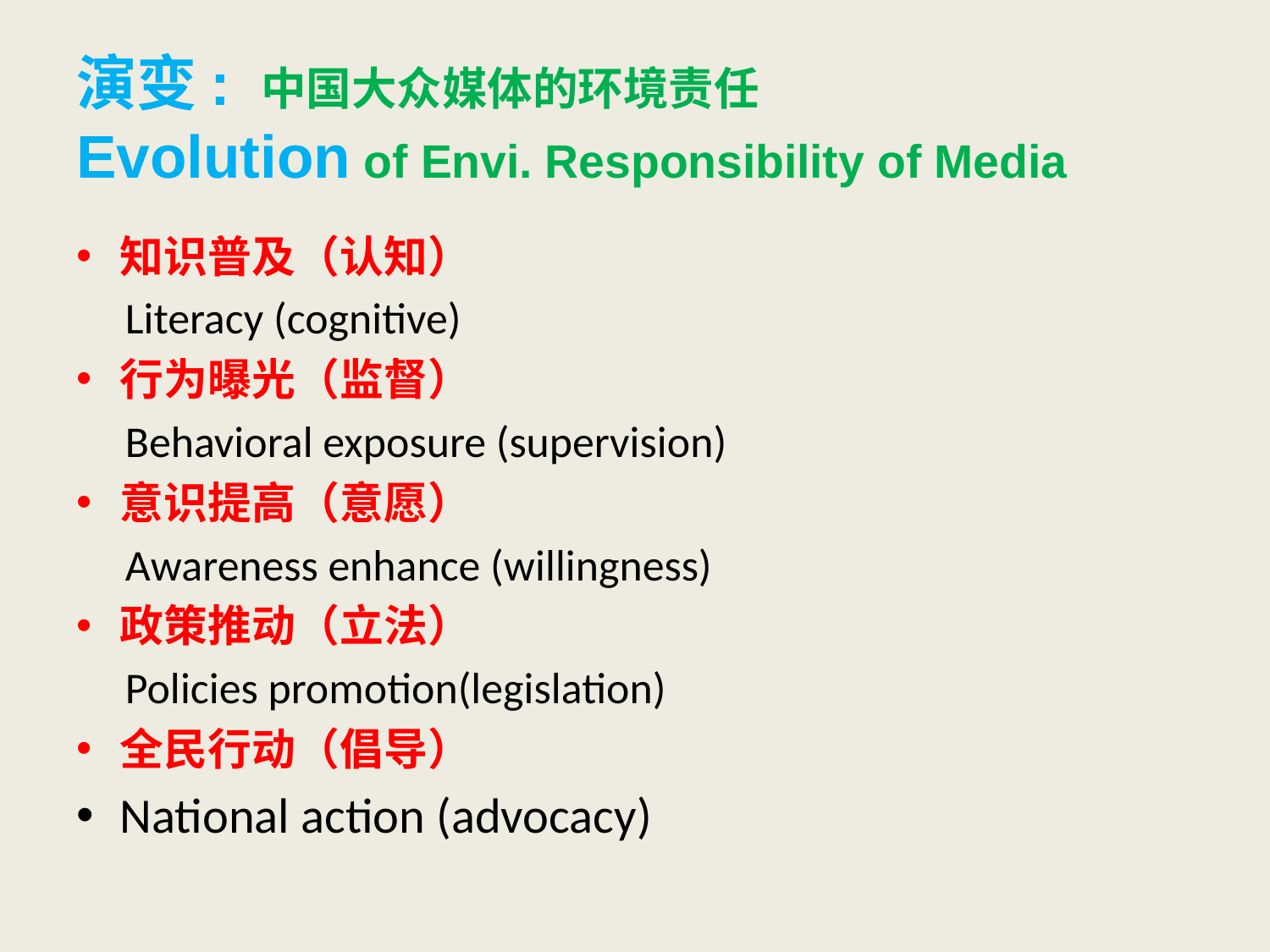

# 演变: 中国大众媒体的环境责任 Evolution of Envi. Responsibility of Media
知识普及（认知）
    Literacy (cognitive)
行为曝光（监督）
    Behavioral exposure (supervision)
意识提高（意愿）
    Awareness enhance (willingness)
政策推动（立法）
    Policies promotion(legislation)
全民行动（倡导）
National action (advocacy)